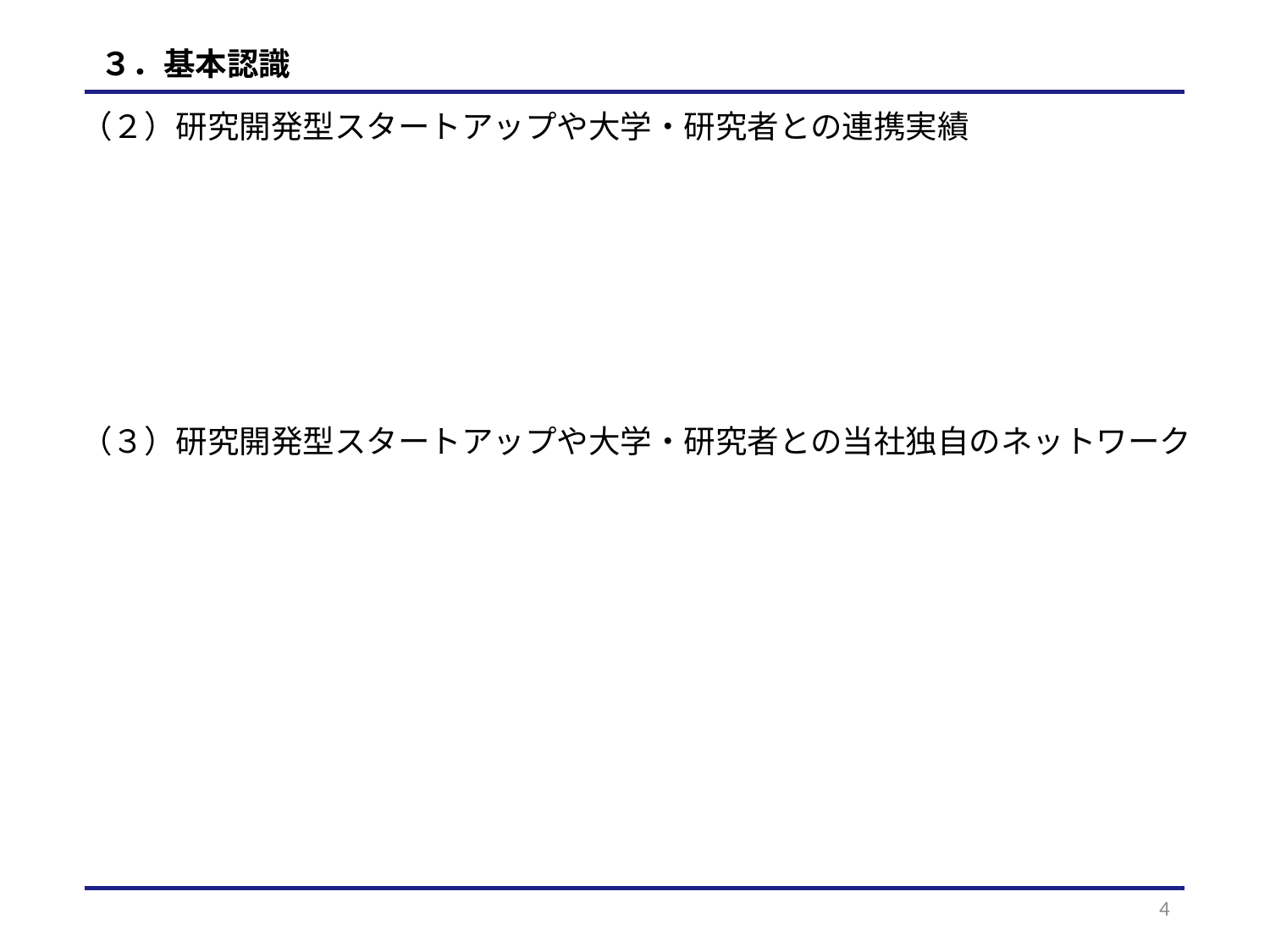

# ３．基本認識
（２）研究開発型スタートアップや大学・研究者との連携実績
（３）研究開発型スタートアップや大学・研究者との当社独自のネットワーク
4